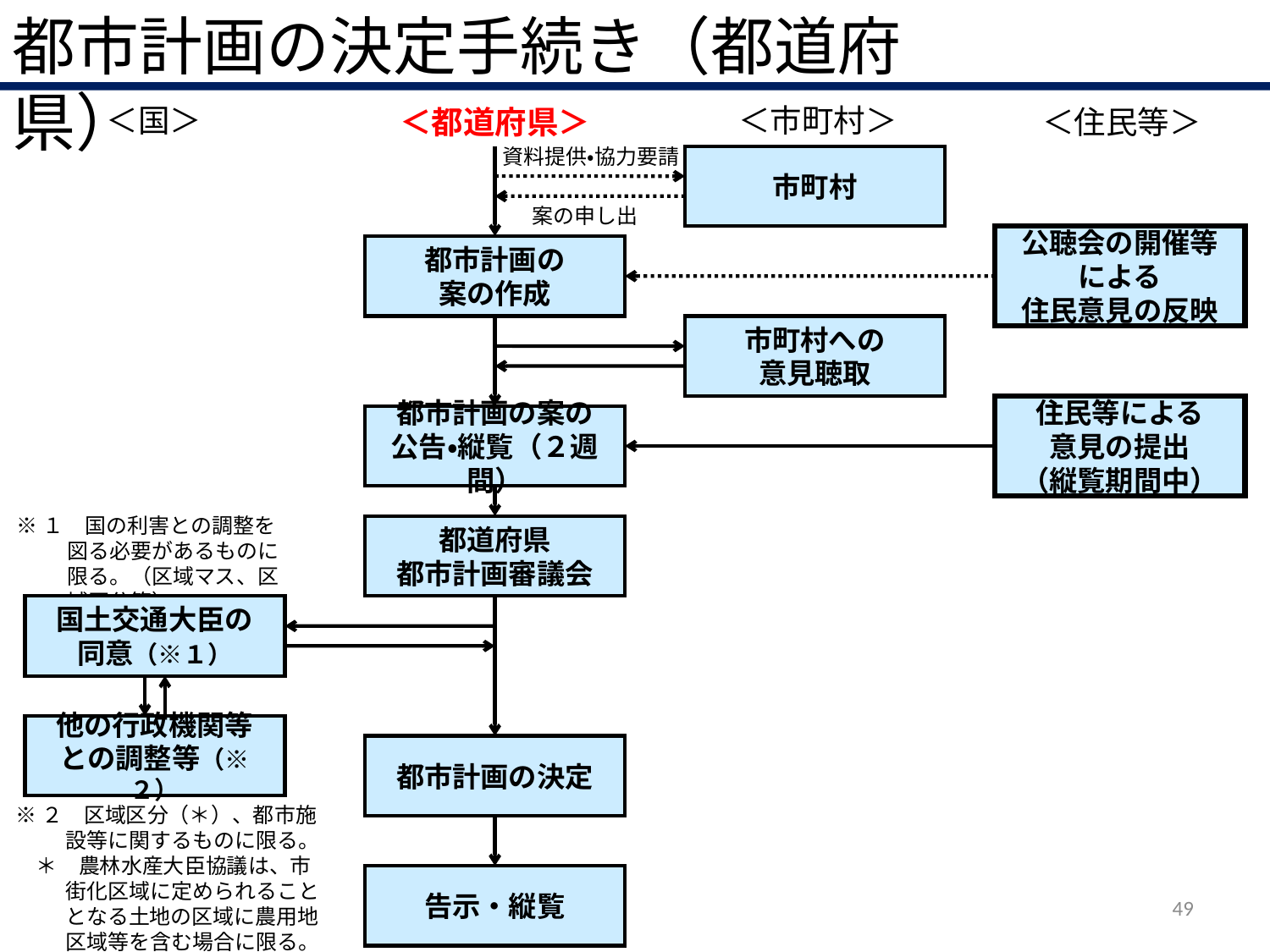

都市計画の決定手続き（都道府県）

＜国＞
＜市町村＞
＜都道府県＞
＜住民等＞
資料提供・協力要請
市町村

案の申し出
公聴会の開催等
による
住民意見の反映
都市計画の
案の作成
市町村への
意見聴取

住民等による
意見の提出
（縦覧期間中）
都市計画の案の
公告・縦覧（２週間）
※１　国の利害との調整を図る必要があるものに限る。（区域マス、区域区分等）
都道府県
都市計画審議会
国土交通大臣の
同意（※１）

他の行政機関等
との調整等（※２）
都市計画の決定
※２　区域区分（＊）、都市施設等に関するものに限る。
　＊　農林水産大臣協議は、市街化区域に定められることとなる土地の区域に農用地区域等を含む場合に限る。
告示・縦覧
49